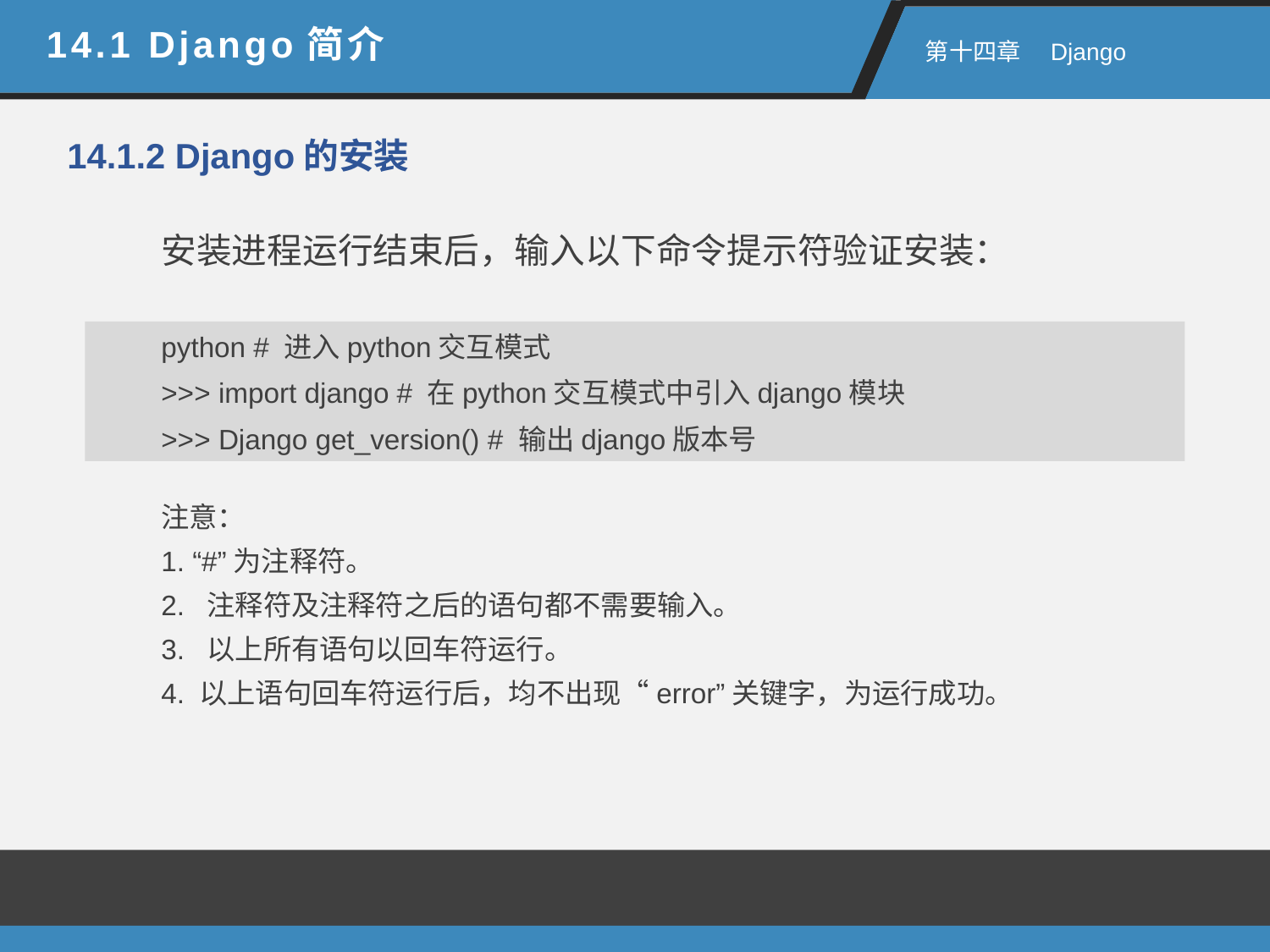

14.1 Django简介
  第十四章　Django
14.1.2 Django的安装
安装进程运行结束后，输入以下命令提示符验证安装：
python # 进入python交互模式
>>> import django # 在python交互模式中引入django模块
>>> Django get_version() # 输出django版本号
注意：
1. “#”为注释符。
2.  注释符及注释符之后的语句都不需要输入。
3.  以上所有语句以回车符运行。
4. 以上语句回车符运行后，均不出现“error”关键字，为运行成功。